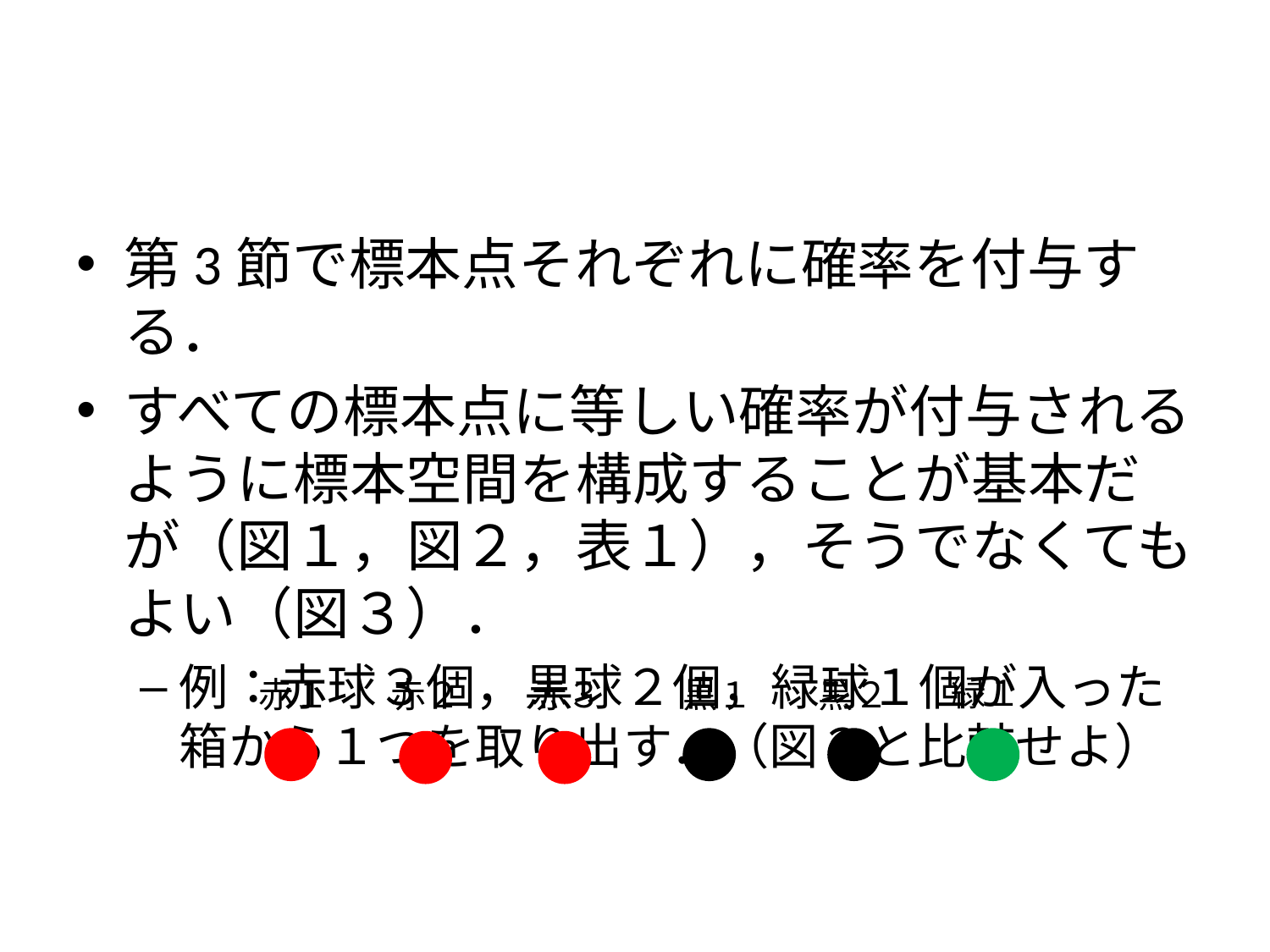

#
第3節で標本点それぞれに確率を付与する．
すべての標本点に等しい確率が付与されるように標本空間を構成することが基本だが（図１，図２，表１），そうでなくてもよい（図３）．
例：赤球３個，黒球２個，緑球１個が入った箱から１つを取り出す．（図３と比較せよ）
緑１
赤１
赤３
黒１
黒２
赤２